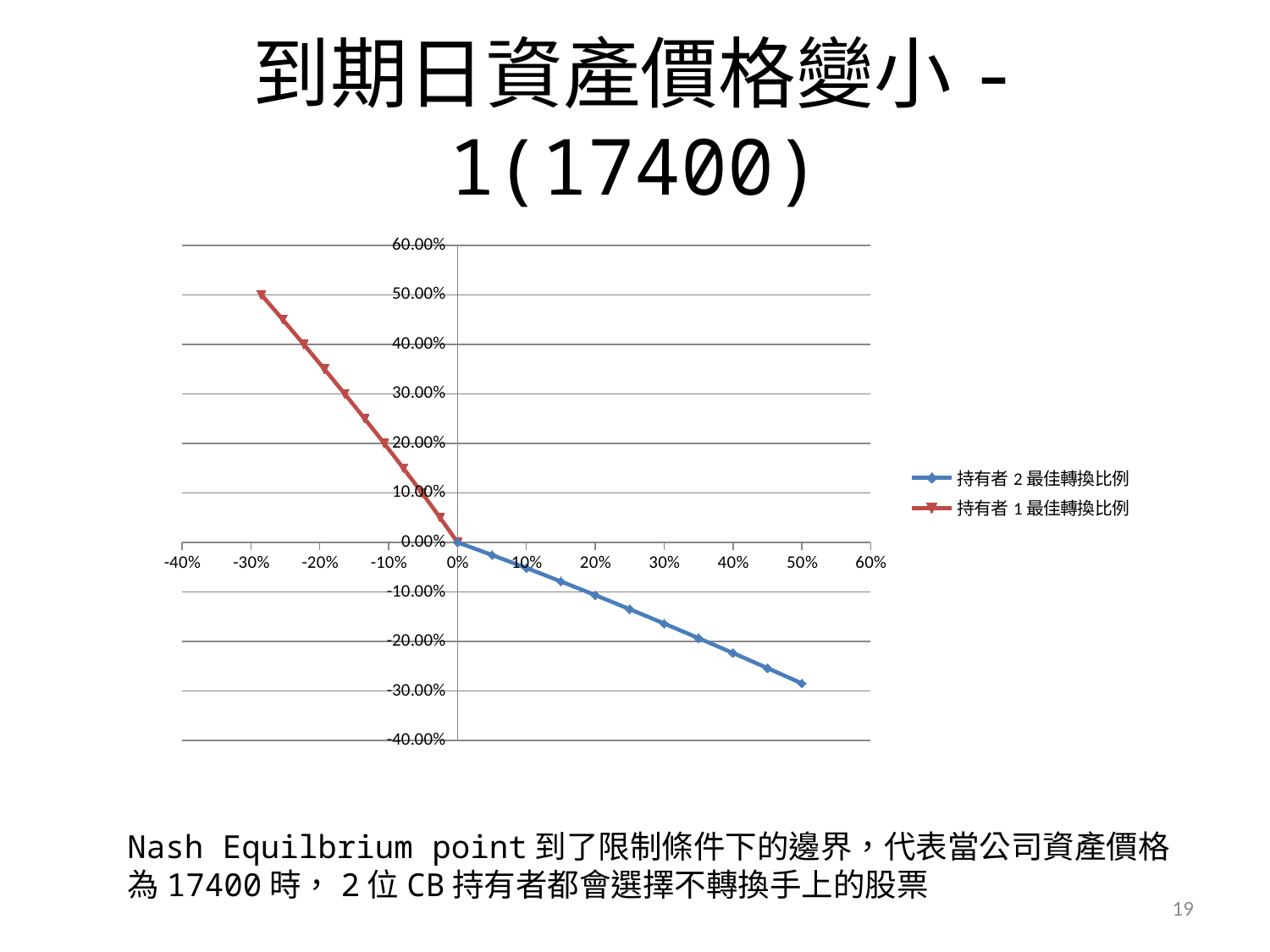

# 到期日資產價格變小-1(17400)

### Chart

| Category |  |  |
|---|---|---|
Nash Equilbrium point到了限制條件下的邊界，代表當公司資產價格為17400時，2位CB持有者都會選擇不轉換手上的股票
19